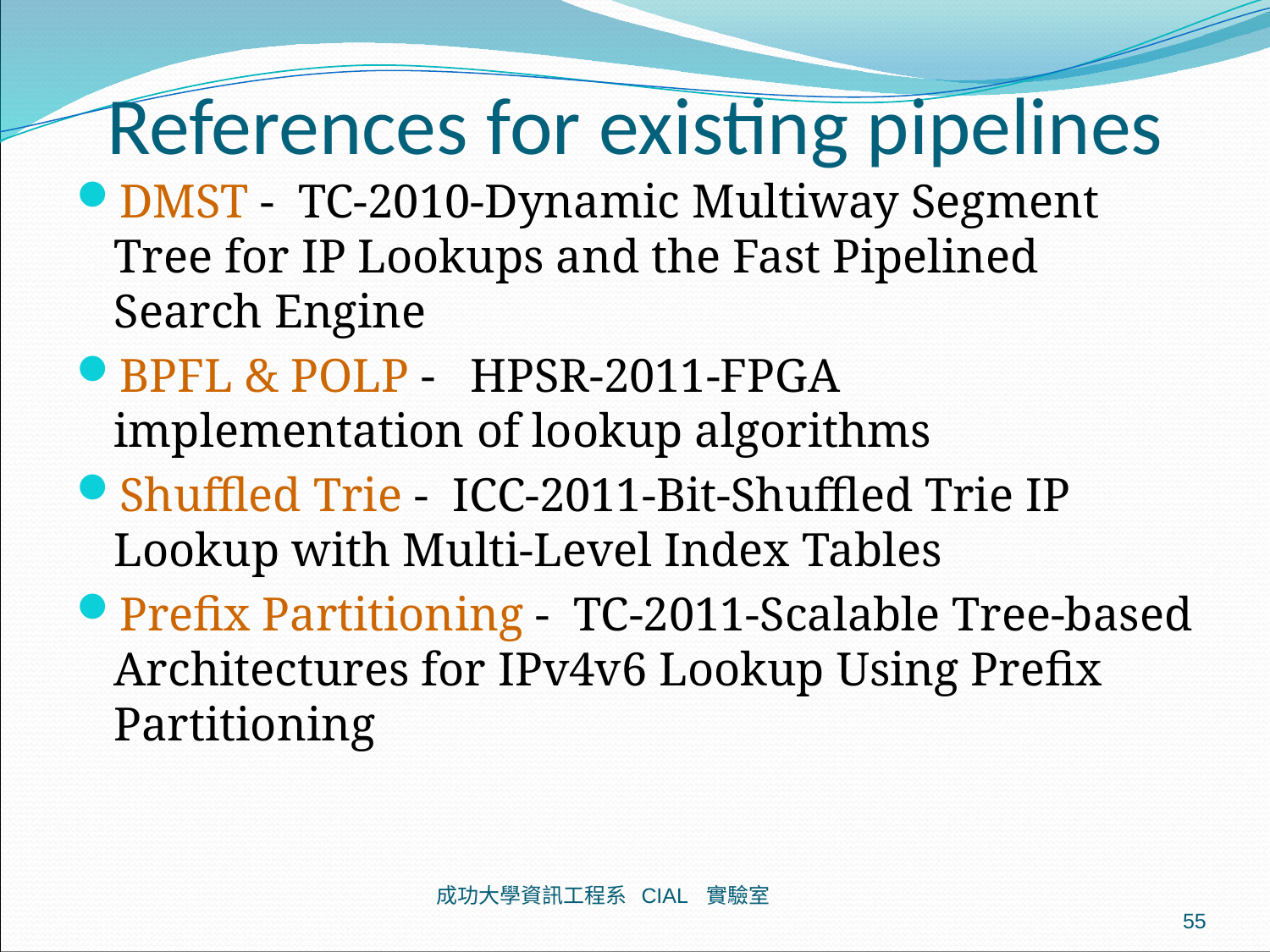

# References for existing pipelines
DMST -  TC-2010-Dynamic Multiway Segment Tree for IP Lookups and the Fast Pipelined Search Engine
BPFL & POLP -   HPSR-2011-FPGA implementation of lookup algorithms
Shuffled Trie -  ICC-2011-Bit-Shuffled Trie IP Lookup with Multi-Level Index Tables
Prefix Partitioning -  TC-2011-Scalable Tree-based Architectures for IPv4v6 Lookup Using Prefix Partitioning
成功大學資訊工程系  CIAL 實驗室

55